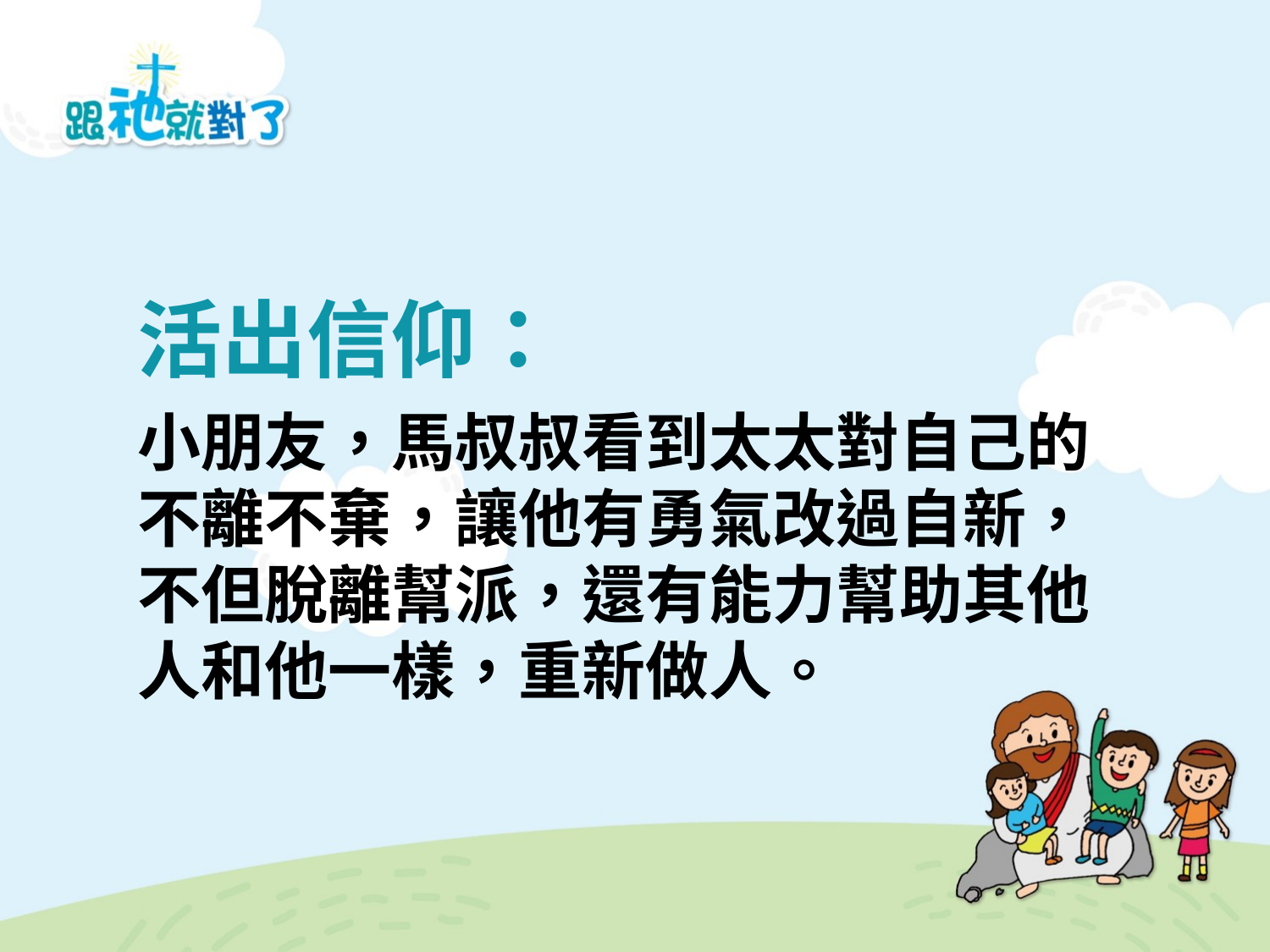

活出信仰：
小朋友，馬叔叔看到太太對自己的不離不棄，讓他有勇氣改過自新，不但脫離幫派，還有能力幫助其他人和他一樣，重新做人。